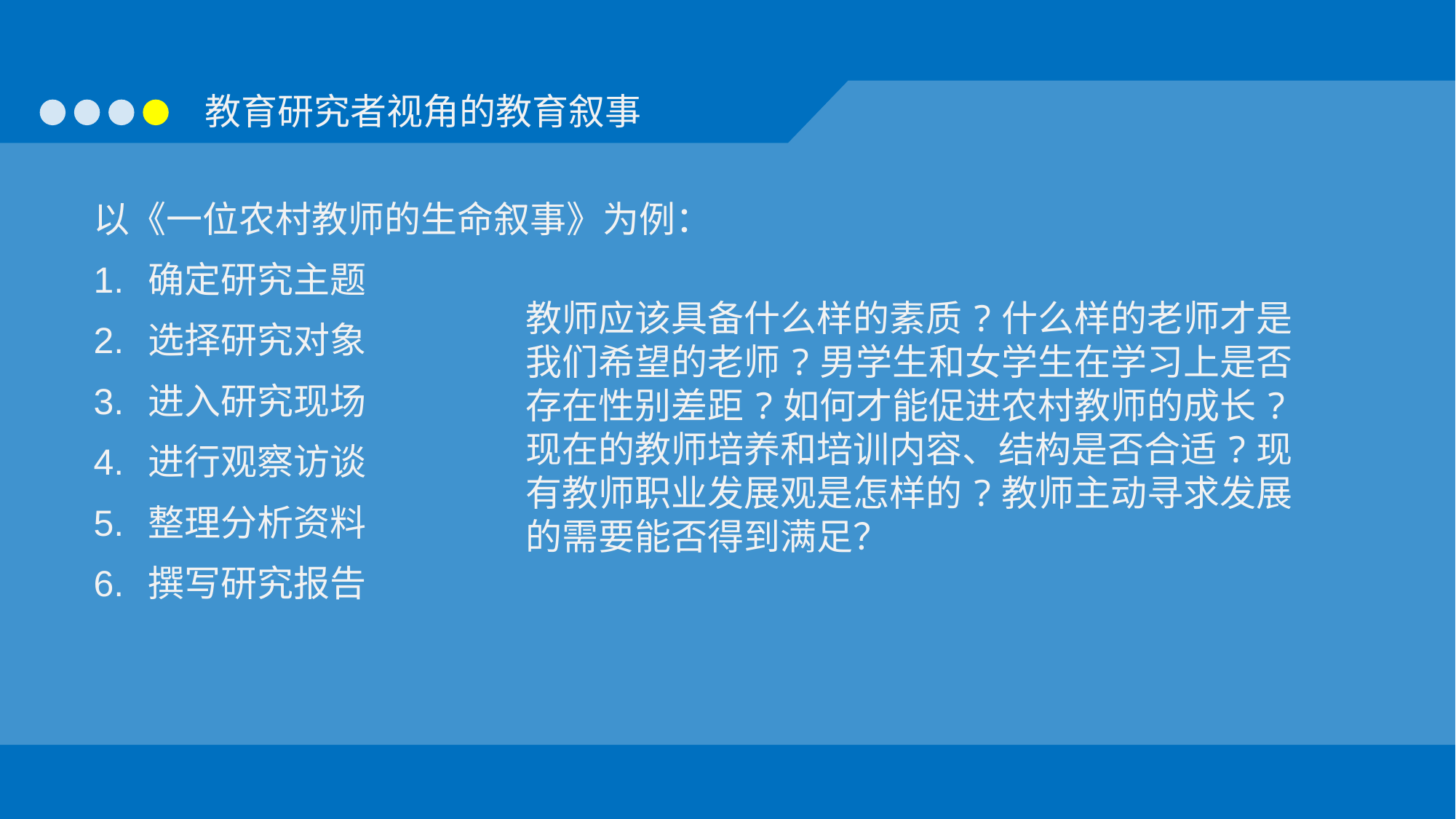

以《一位农村教师的生命叙事》为例：
确定研究主题
选择研究对象
进入研究现场
进行观察访谈
整理分析资料
撰写研究报告
教师应该具备什么样的素质?什么样的老师才是我们希望的老师?男学生和女学生在学习上是否存在性别差距?如何才能促进农村教师的成长?现在的教师培养和培训内容、结构是否合适?现有教师职业发展观是怎样的?教师主动寻求发展的需要能否得到满足？